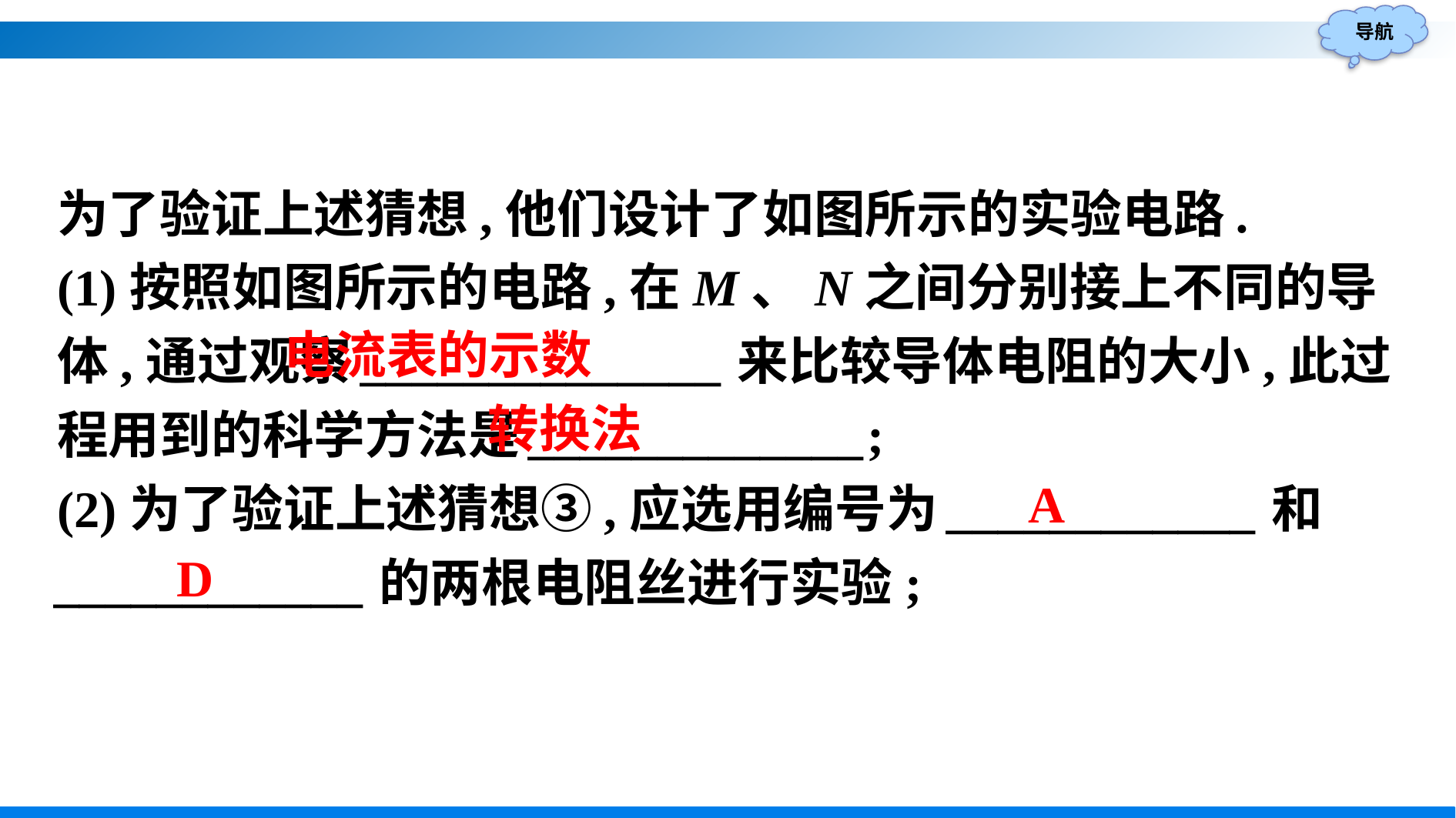

为了验证上述猜想,他们设计了如图所示的实验电路.
(1)按照如图所示的电路,在M、N之间分别接上不同的导体,通过观察______________来比较导体电阻的大小,此过程用到的科学方法是_____________;
(2)为了验证上述猜想③,应选用编号为____________和____________的两根电阻丝进行实验;
电流表的示数
转换法
A
D